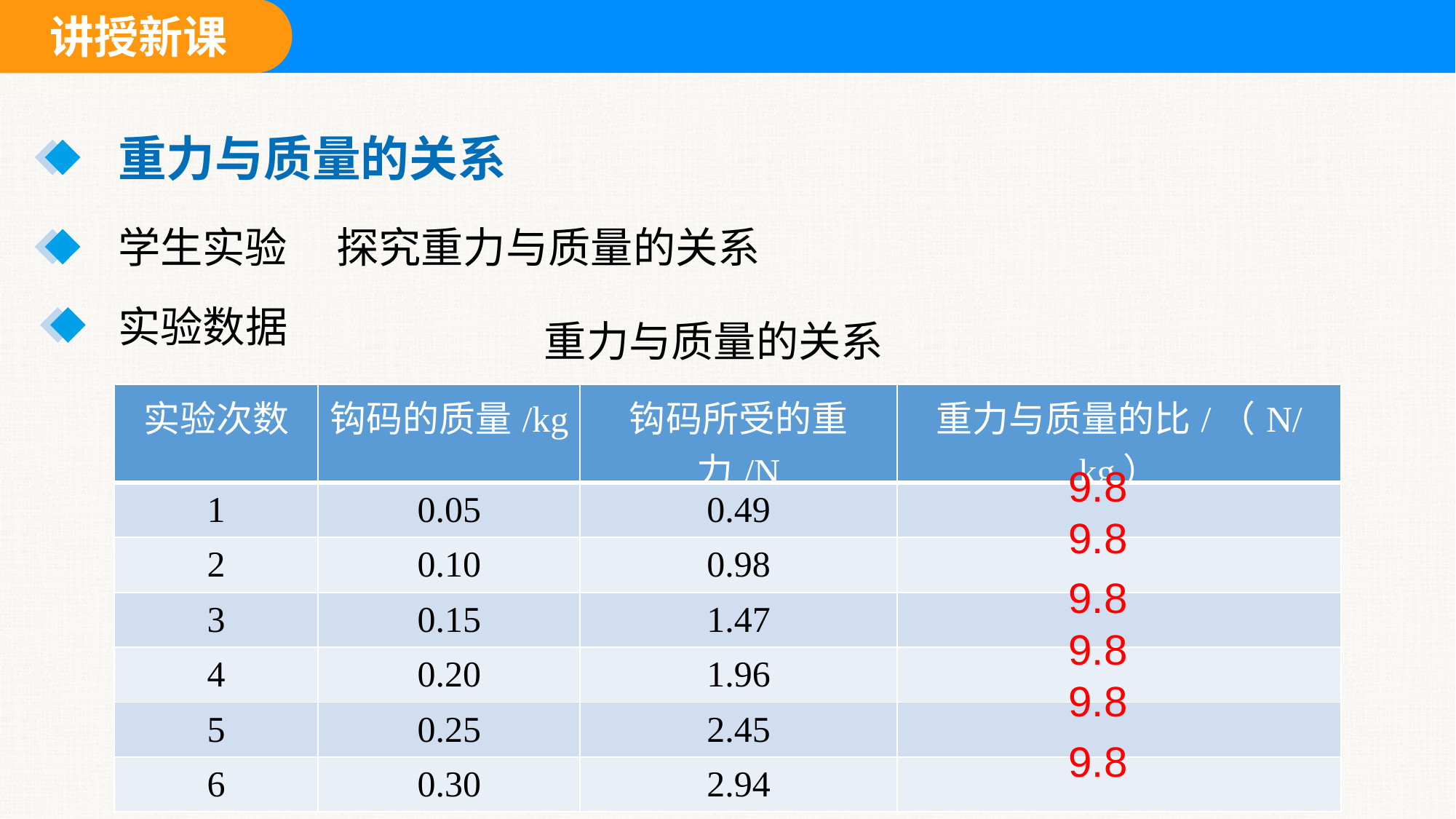

重力与质量的关系

学生实验	探究重力与质量的关系

实验数据
      重力与质量的关系

| 实验次数 | 钩码的质量/kg | 钩码所受的重力/N | 重力与质量的比/（N/kg） |
| --- | --- | --- | --- |
| 1 | 0.05 | 0.49 |  |
| 2 | 0.10 | 0.98 |  |
| 3 | 0.15 | 1.47 |  |
| 4 | 0.20 | 1.96 |  |
| 5 | 0.25 | 2.45 |  |
| 6 | 0.30 | 2.94 |  |
9.8
9.8
9.8
9.8
9.8
9.8